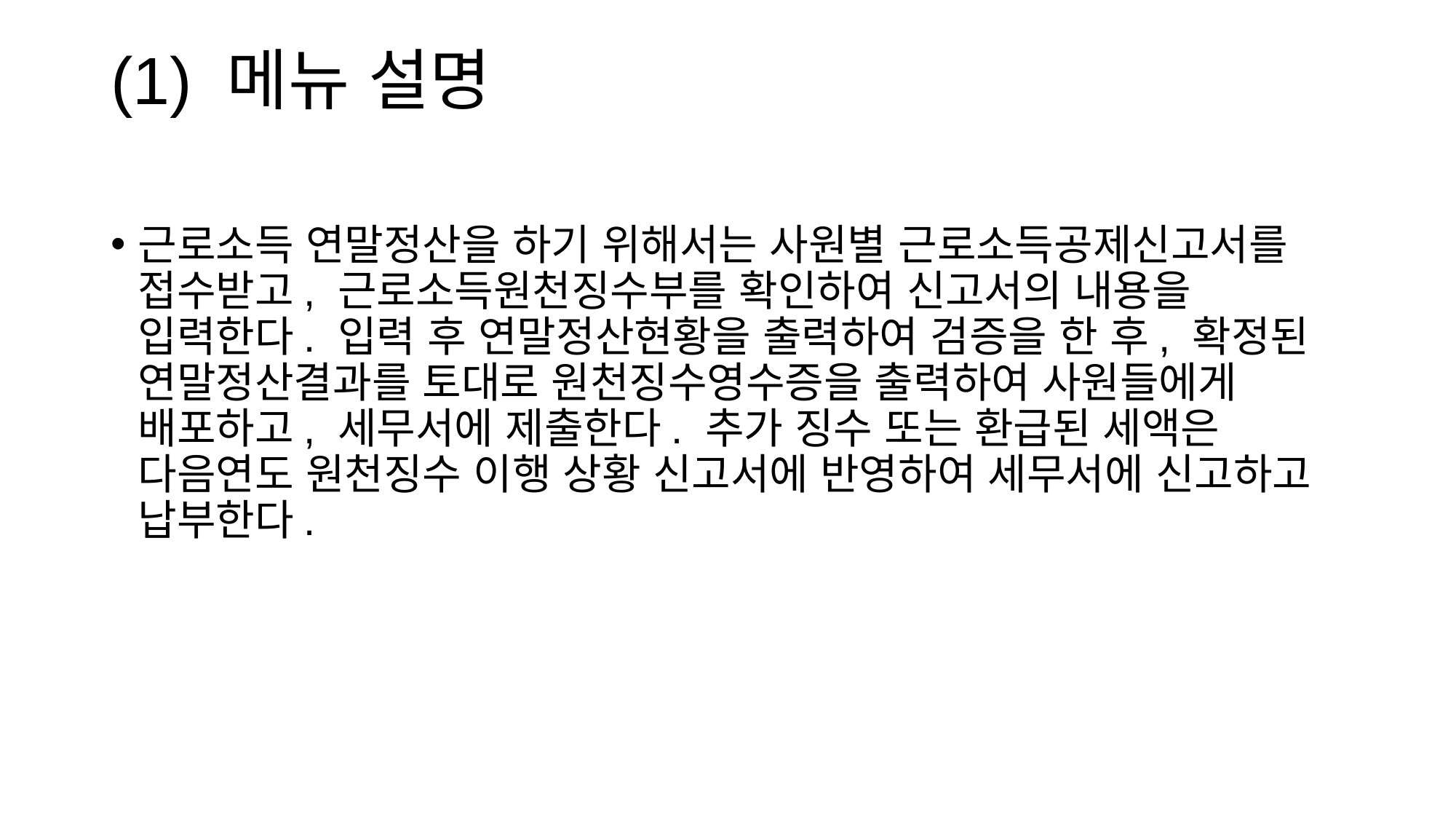

# (1) 메뉴 설명
근로소득 연말정산을 하기 위해서는 사원별 근로소득공제신고서를 접수받고, 근로소득원천징수부를 확인하여 신고서의 내용을 입력한다. 입력 후 연말정산현황을 출력하여 검증을 한 후, 확정된 연말정산결과를 토대로 원천징수영수증을 출력하여 사원들에게 배포하고, 세무서에 제출한다. 추가 징수 또는 환급된 세액은 다음연도 원천징수 이행 상황 신고서에 반영하여 세무서에 신고하고 납부한다.